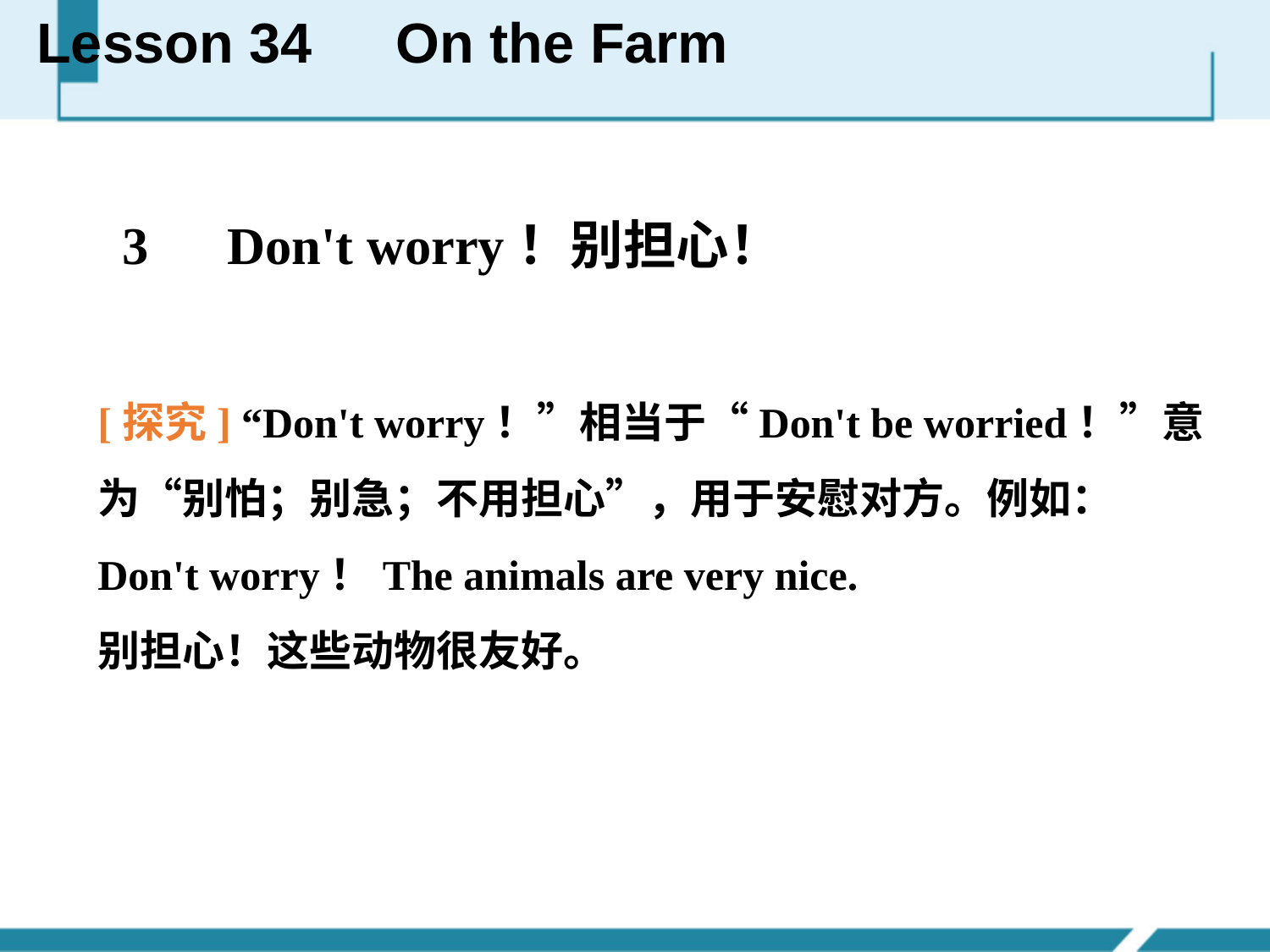

Lesson 34　On the Farm
　 3　Don't worry！别担心！
[探究] “Don't worry！”相当于“Don't be worried！”意为“别怕；别急；不用担心”，用于安慰对方。例如：
Don't worry！The animals are very nice.
别担心！这些动物很友好。